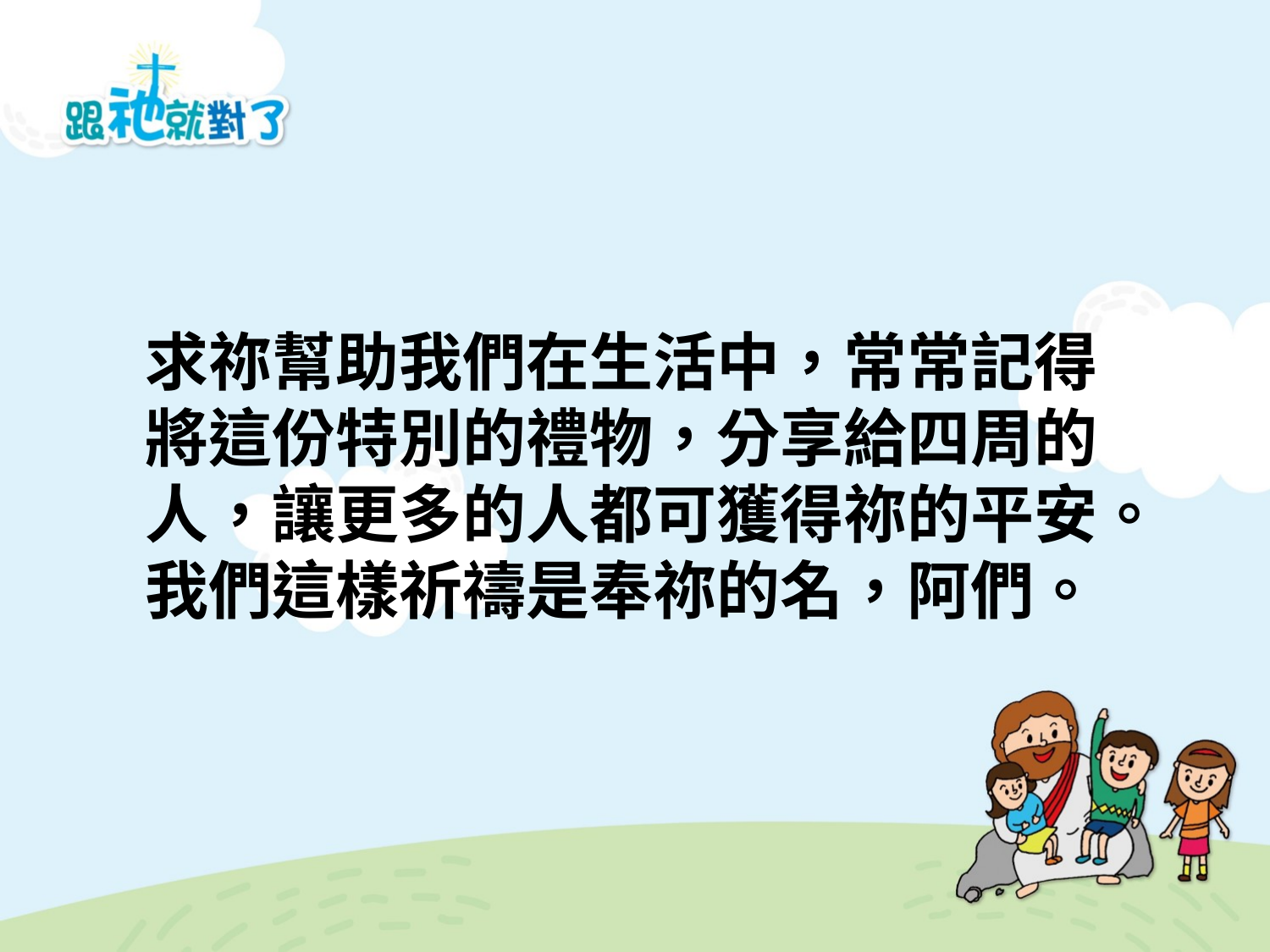

求祢幫助我們在生活中，常常記得將這份特別的禮物，分享給四周的人，讓更多的人都可獲得祢的平安。我們這樣祈禱是奉祢的名，阿們。